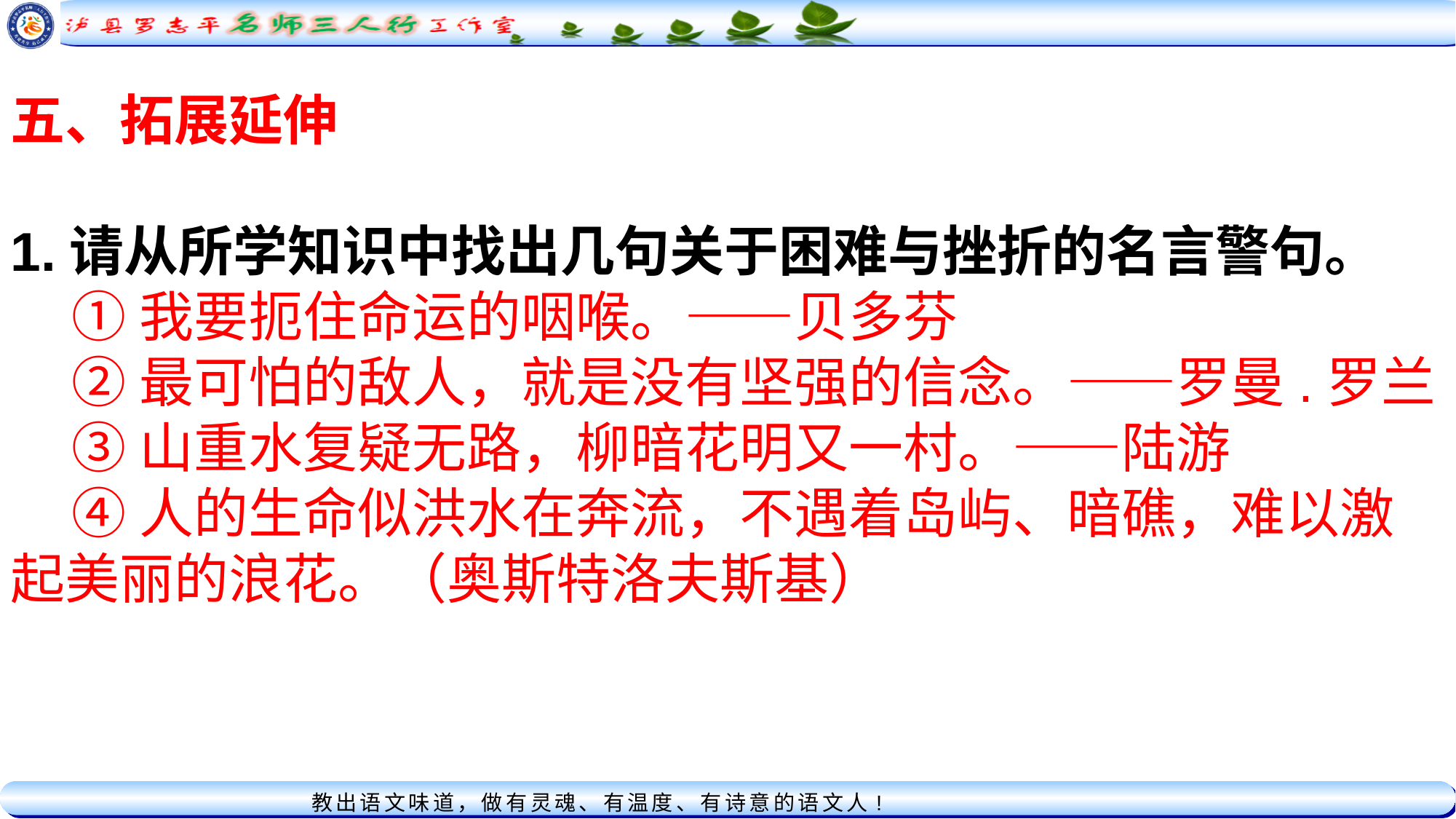

五、拓展延伸

1.请从所学知识中找出几句关于困难与挫折的名言警句。
     ①我要扼住命运的咽喉。——贝多芬
     ②最可怕的敌人，就是没有坚强的信念。——罗曼.罗兰
     ③山重水复疑无路，柳暗花明又一村。——陆游
     ④人的生命似洪水在奔流，不遇着岛屿、暗礁，难以激起美丽的浪花。（奥斯特洛夫斯基）